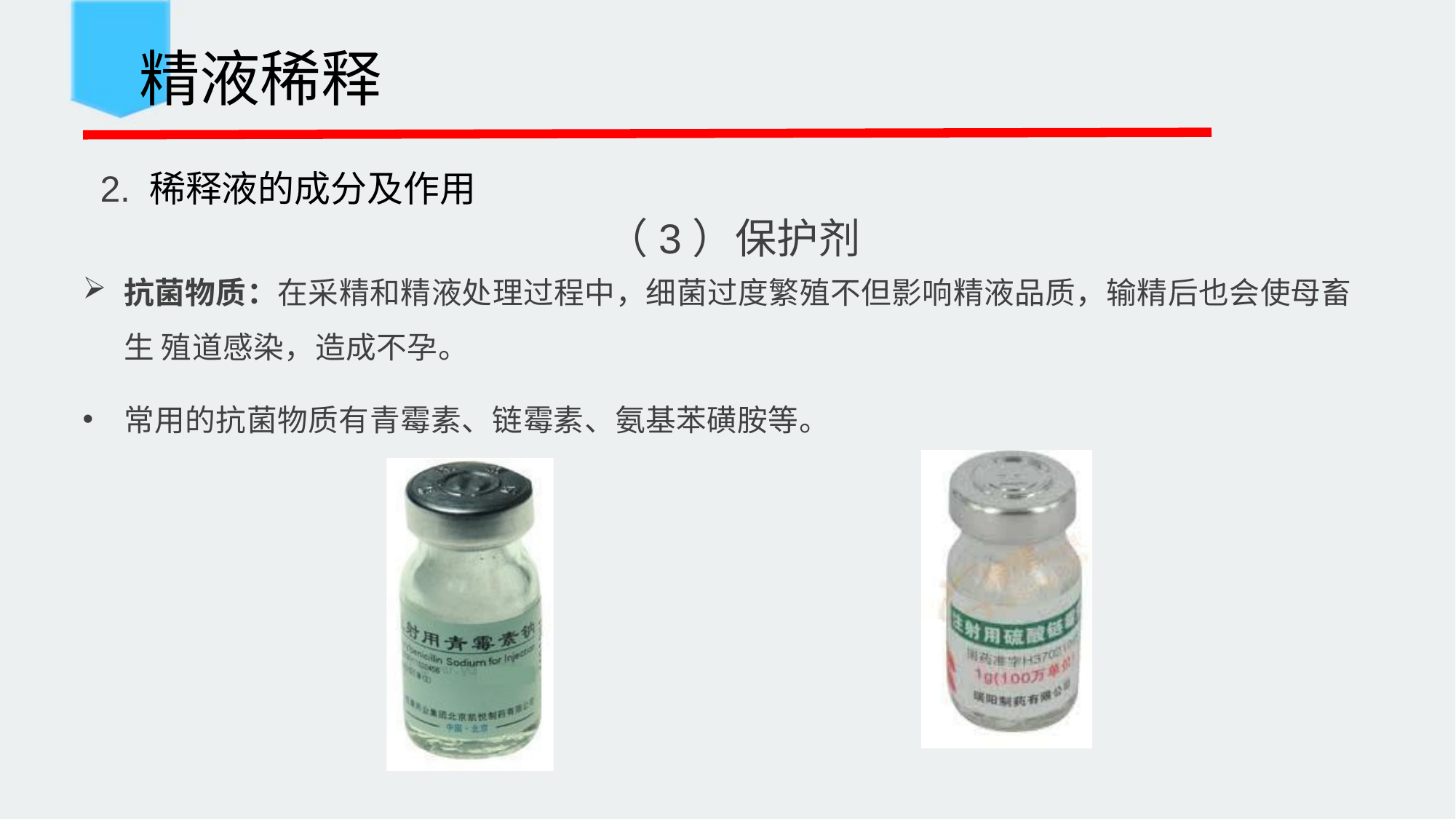

精液稀释

（3）保护剂

  2. 稀释液的成分及作用
抗菌物质：在采精和精液处理过程中，细菌过度繁殖不但影响精液品质，输精后也会使母畜生 殖道感染，造成不孕。
常用的抗菌物质有青霉素、链霉素、氨基苯磺胺等。